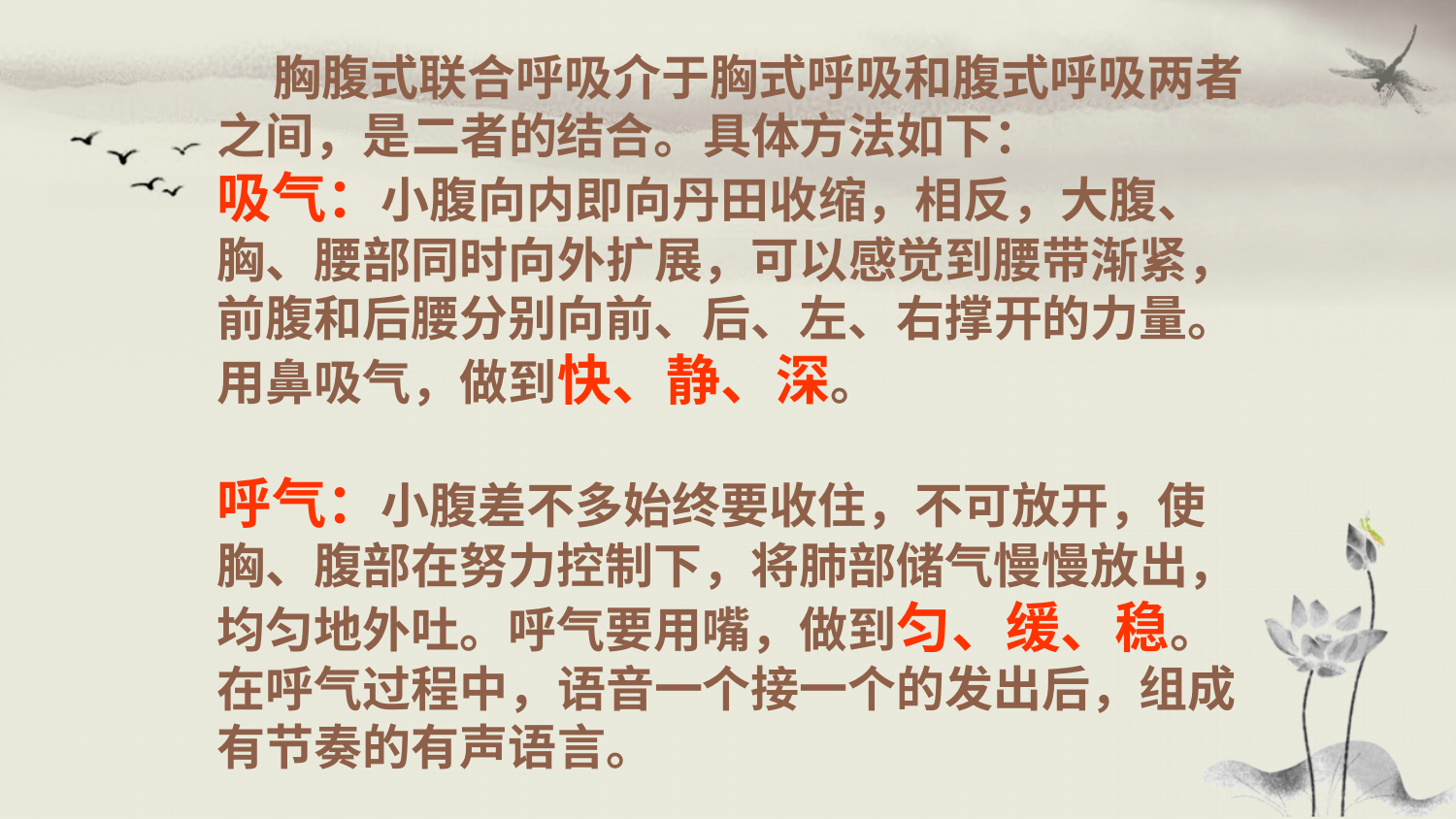

胸腹式联合呼吸介于胸式呼吸和腹式呼吸两者之间，是二者的结合。具体方法如下：
吸气：小腹向内即向丹田收缩，相反，大腹、胸、腰部同时向外扩展，可以感觉到腰带渐紧，前腹和后腰分别向前、后、左、右撑开的力量。用鼻吸气，做到快、静、深。

呼气：小腹差不多始终要收住，不可放开，使胸、腹部在努力控制下，将肺部储气慢慢放出，均匀地外吐。呼气要用嘴，做到匀、缓、稳。在呼气过程中，语音一个接一个的发出后，组成有节奏的有声语言。